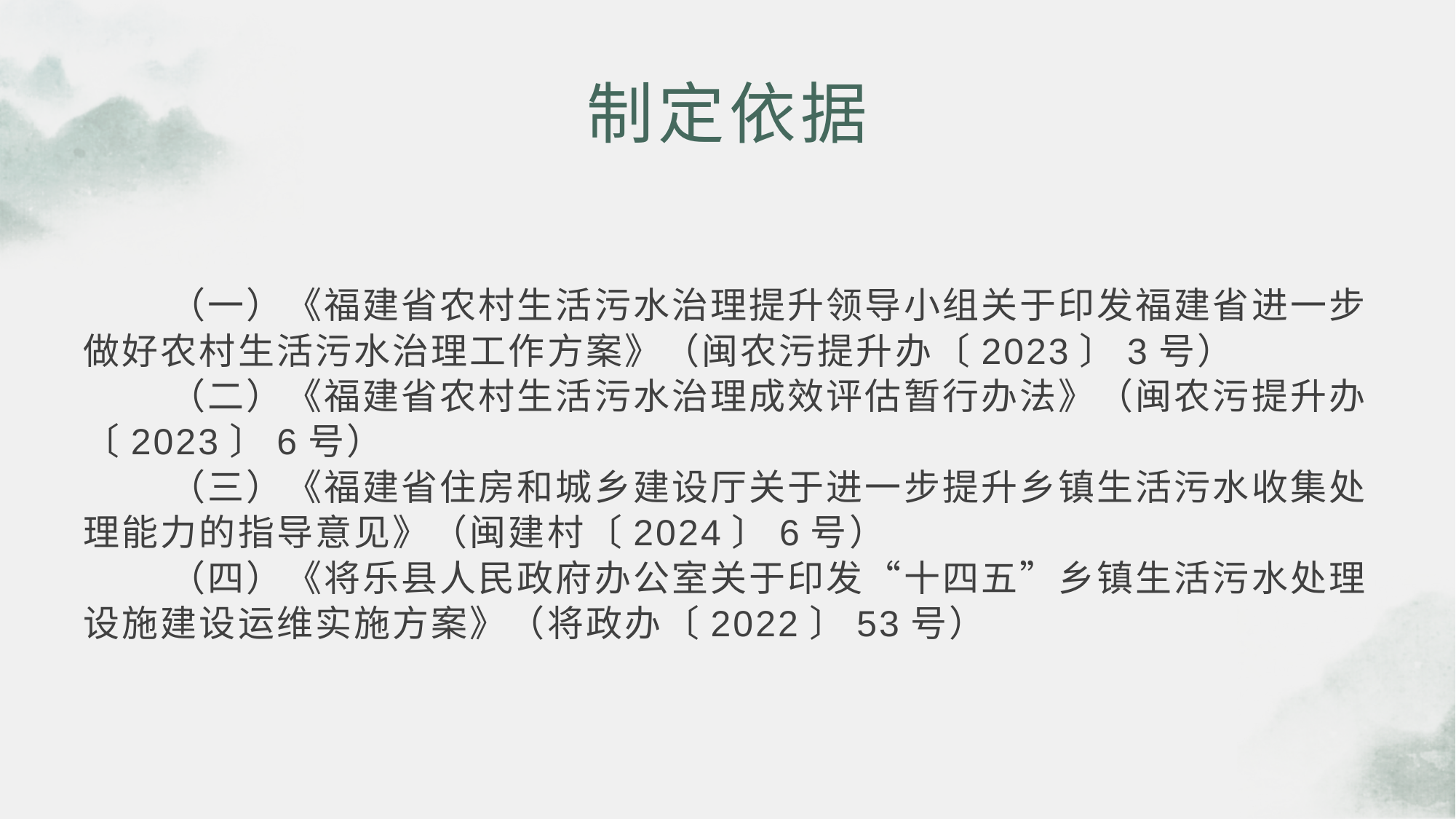

制定依据
（一）《福建省农村生活污水治理提升领导小组关于印发福建省进一步做好农村生活污水治理工作方案》（闽农污提升办〔2023〕3号）
（二）《福建省农村生活污水治理成效评估暂行办法》（闽农污提升办〔2023〕6号）
（三）《福建省住房和城乡建设厅关于进一步提升乡镇生活污水收集处理能力的指导意见》（闽建村〔2024〕6号）
（四）《将乐县人民政府办公室关于印发“十四五”乡镇生活污水处理设施建设运维实施方案》（将政办〔2022〕53号）